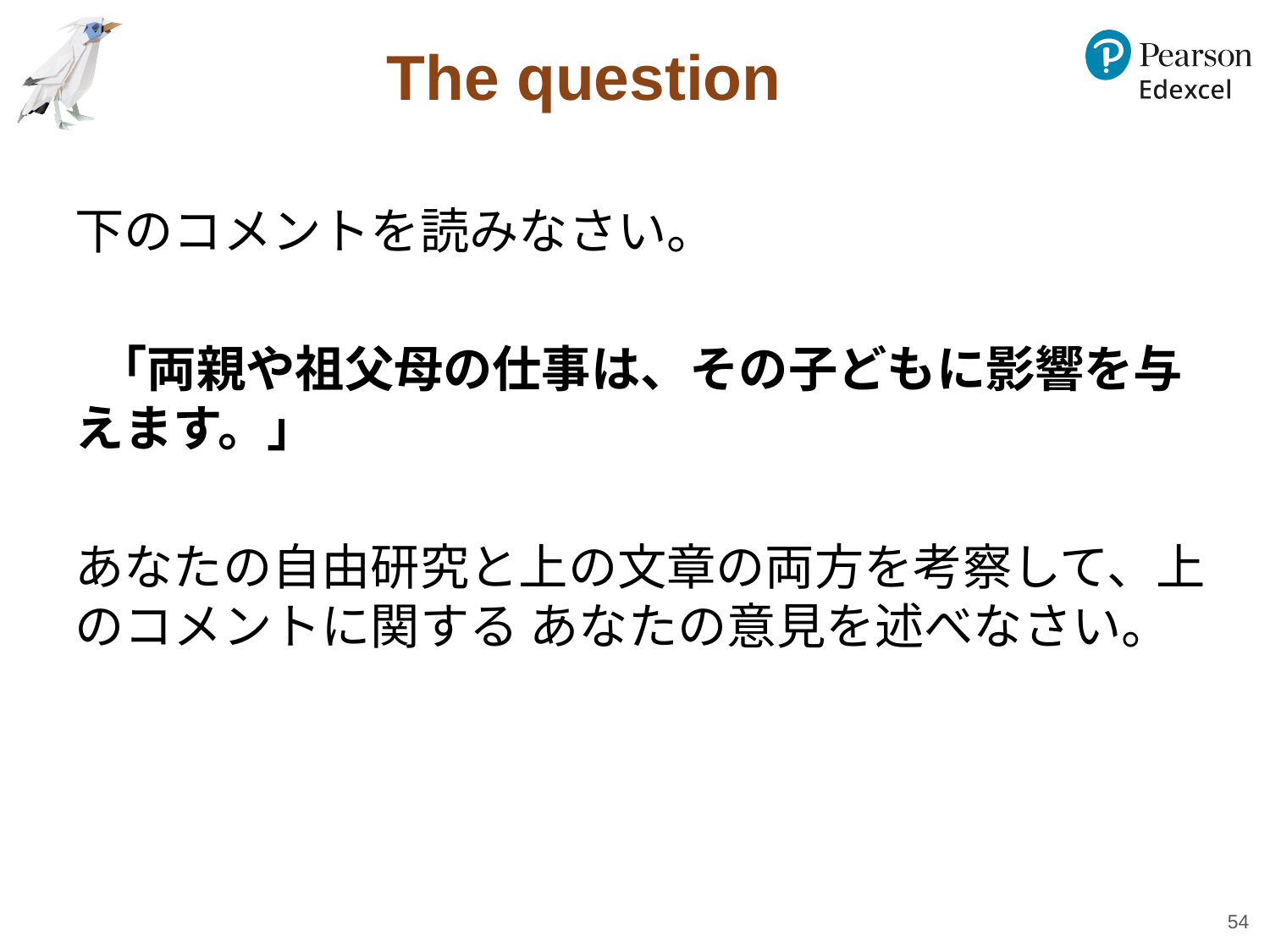

# The question
下のコメントを読みなさい。

 「両親や祖父母の仕事は、その子どもに影響を与えます。」

あなたの自由研究と上の文章の両方を考察して、上のコメントに関する あなたの意見を述べなさい。